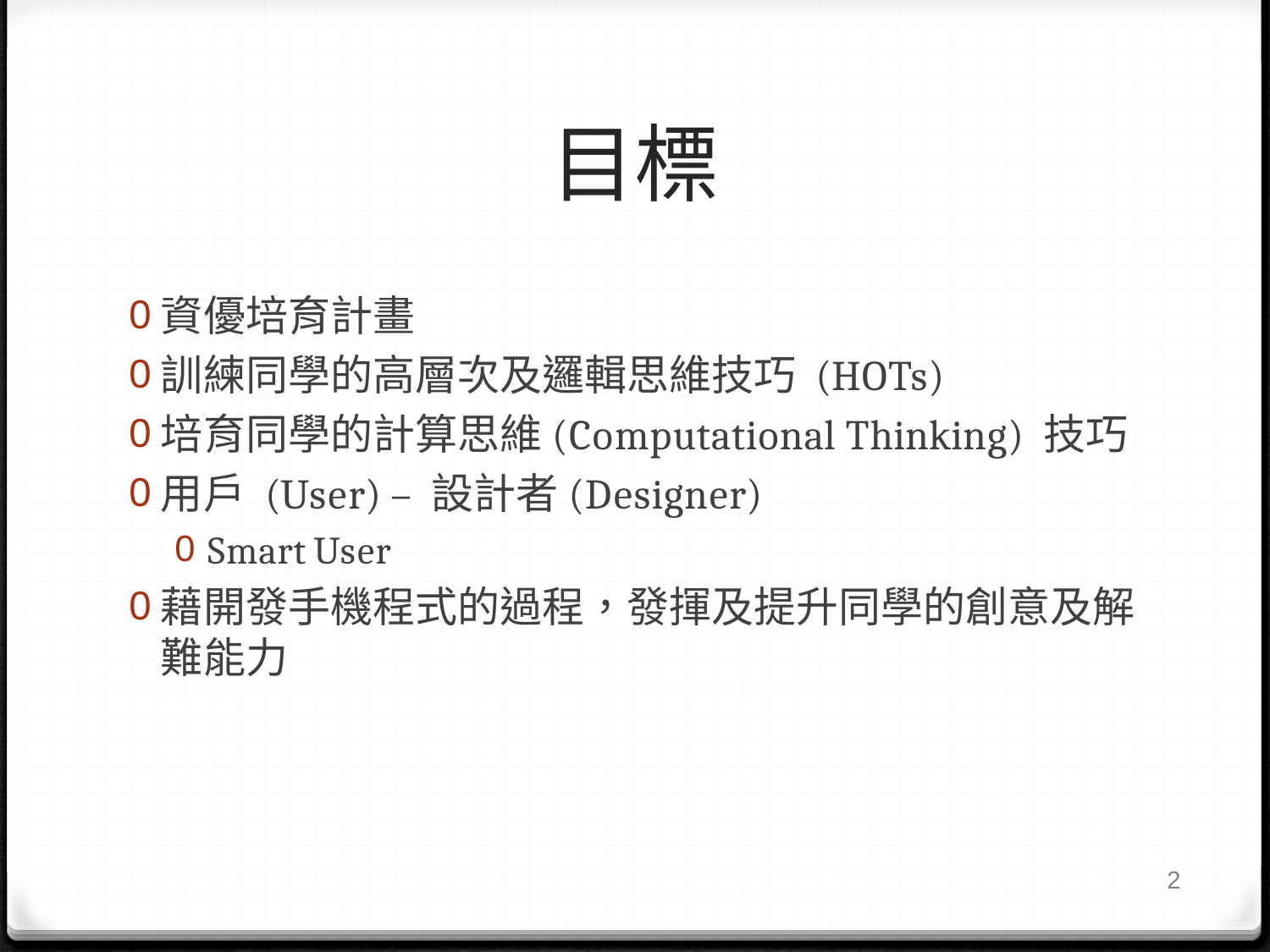

# 目標
資優培育計畫
訓練同學的高層次及邏輯思維技巧 (HOTs)
培育同學的計算思維(Computational Thinking) 技巧
用戶 (User) – 設計者(Designer)
Smart User
藉開發手機程式的過程，發揮及提升同學的創意及解難能力

2